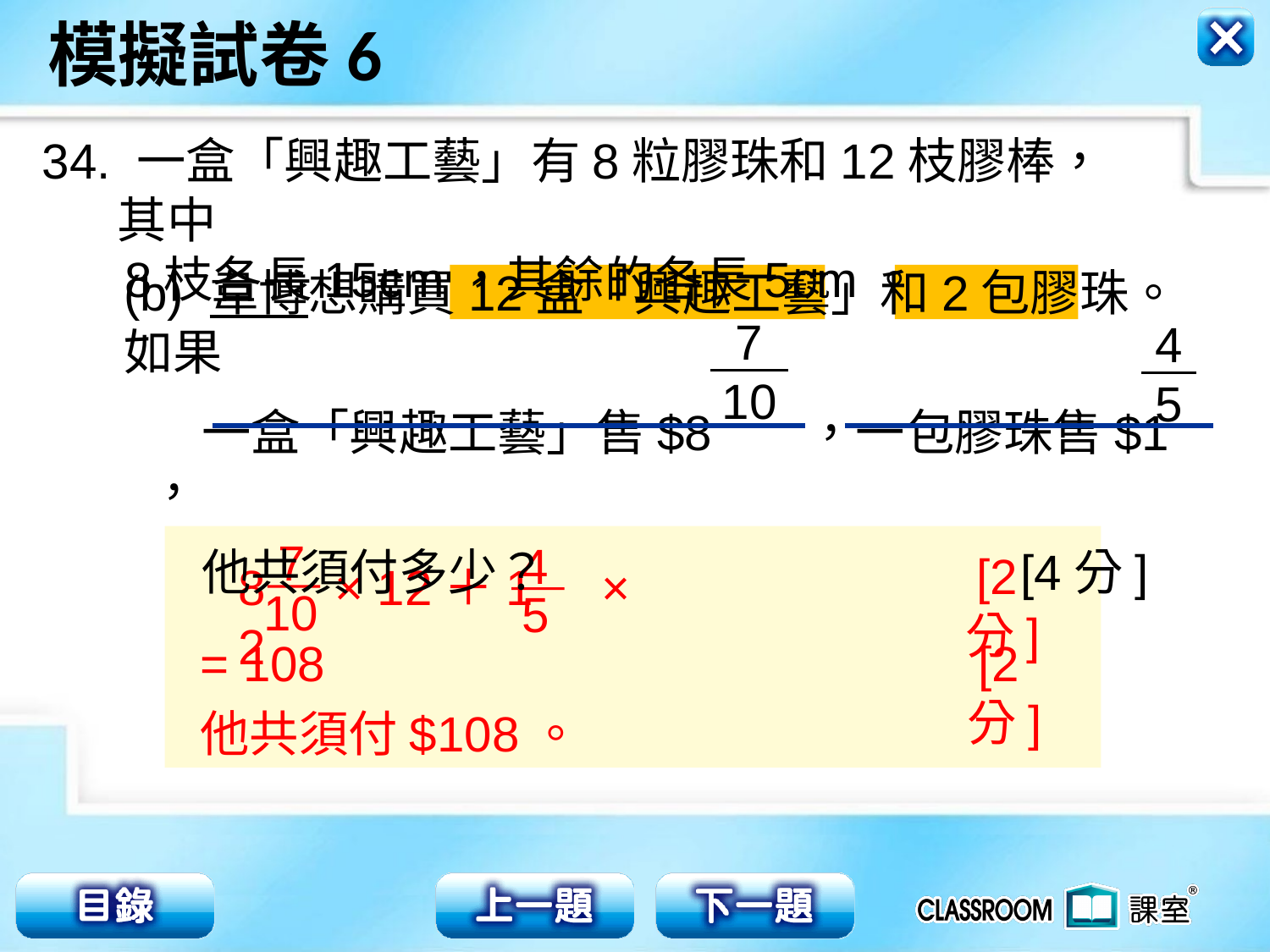

34. 一盒「興趣工藝」有8粒膠珠和12枝膠棒，其中
      8枝各長15cm，其餘的各長5cm。
(b) 韋博想購買12盒「興趣工藝」和2包膠珠。如果
      一盒「興趣工藝」售$8      ，一包膠珠售$1     ，
      他共須付多少？                                          [4分]

7
10
4
5
7
10

4
5

8     × 12＋1     × 2

= 108
他共須付$108。
[2分]
[2分]